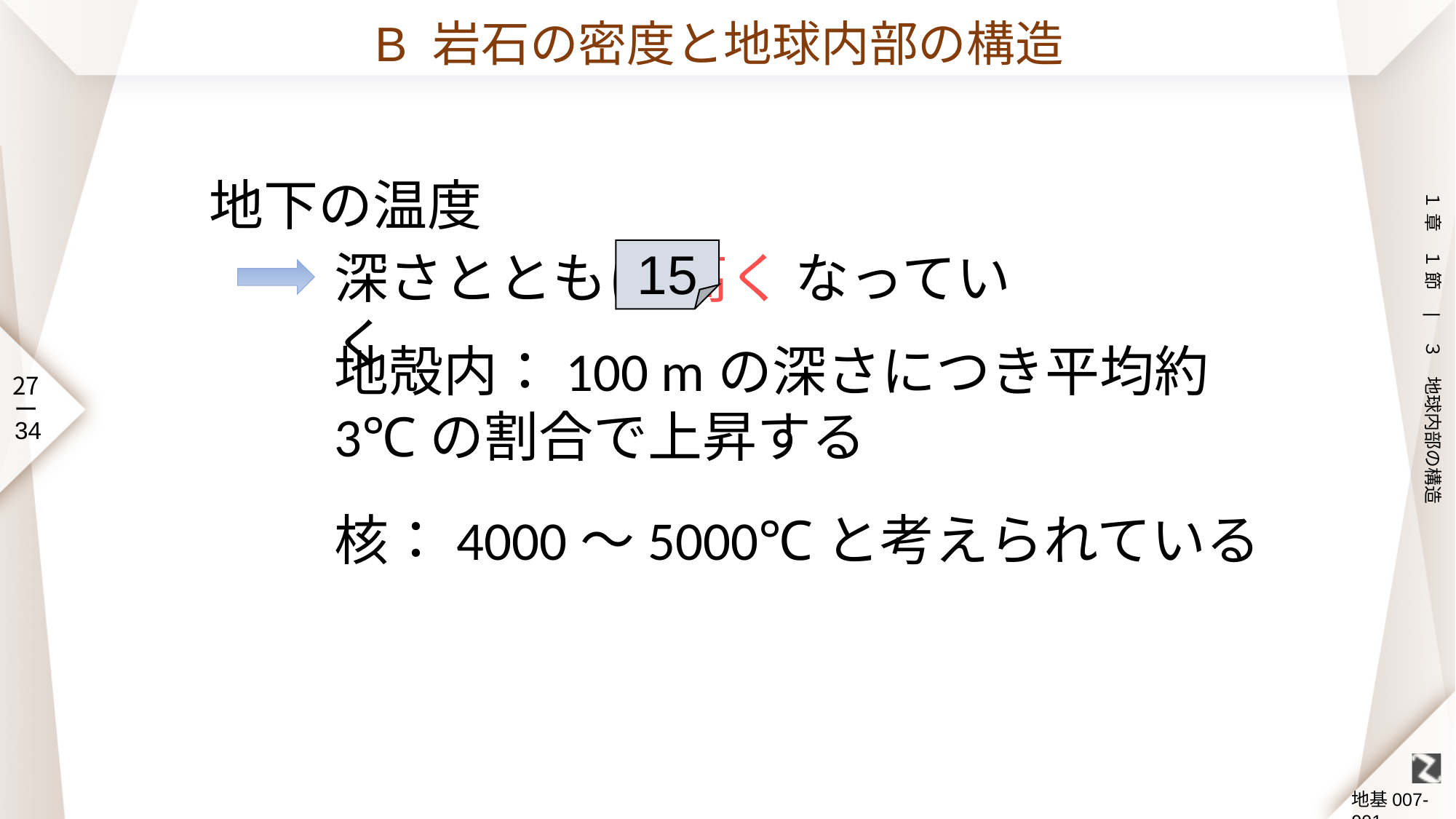

# B 岩石の密度と地球内部の構造
地下の温度

深さとともに 高く なっていく

15

地殻内：100 mの深さにつき平均約3℃の割合で上昇する

核：4000～5000℃と考えられている